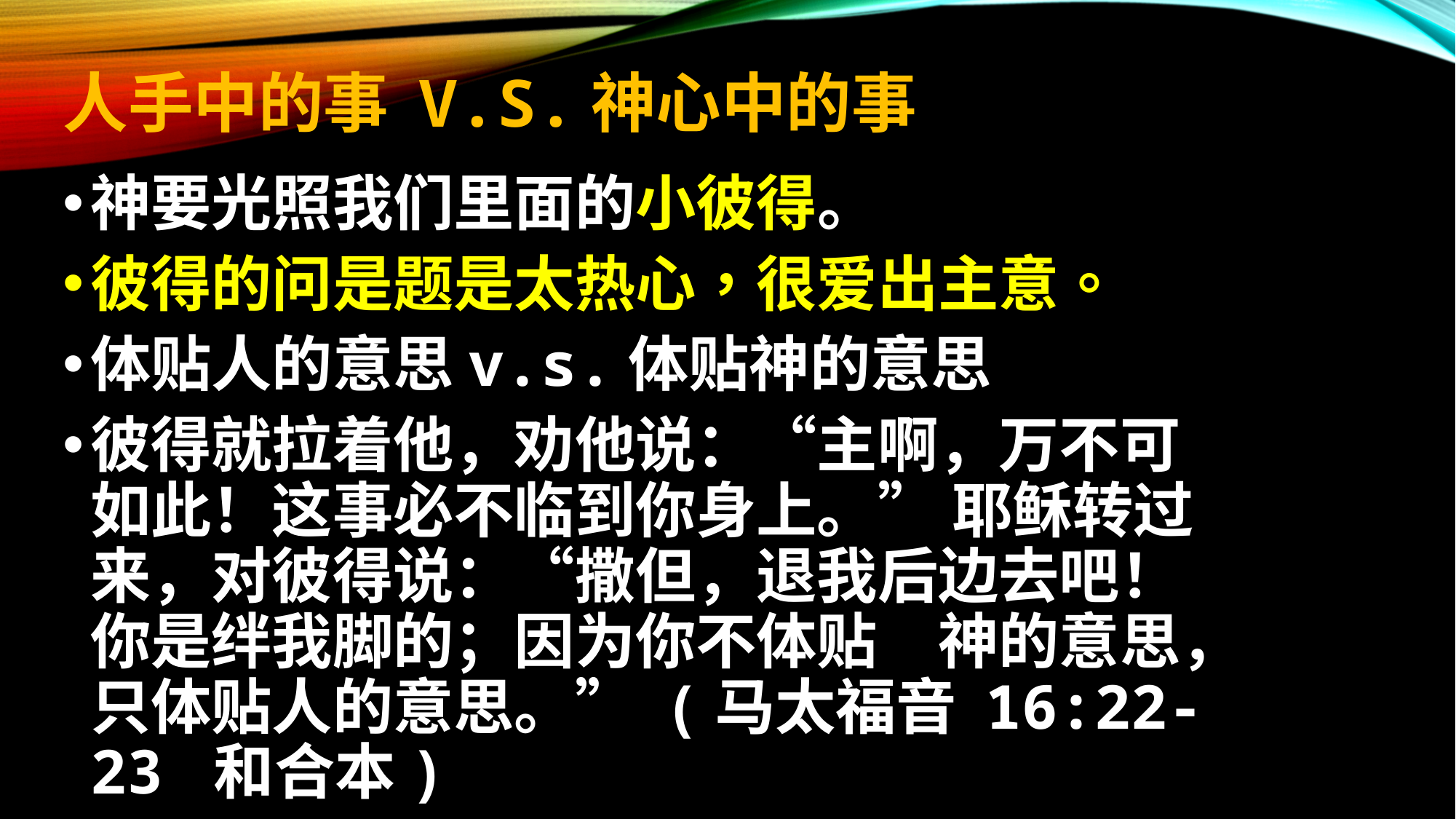

# 人手中的事 v.s.神心中的事
神要光照我们里面的小彼得。
彼得的问是题是太热心，很爱出主意。
体贴人的意思v.s.体贴神的意思
彼得就拉着他，劝他说：“主啊，万不可如此！这事必不临到你身上。” 耶稣转过来，对彼得说：“撒但，退我后边去吧！你是绊我脚的；因为你不体贴　神的意思，只体贴人的意思。” (马太福音 16:22-23 和合本)